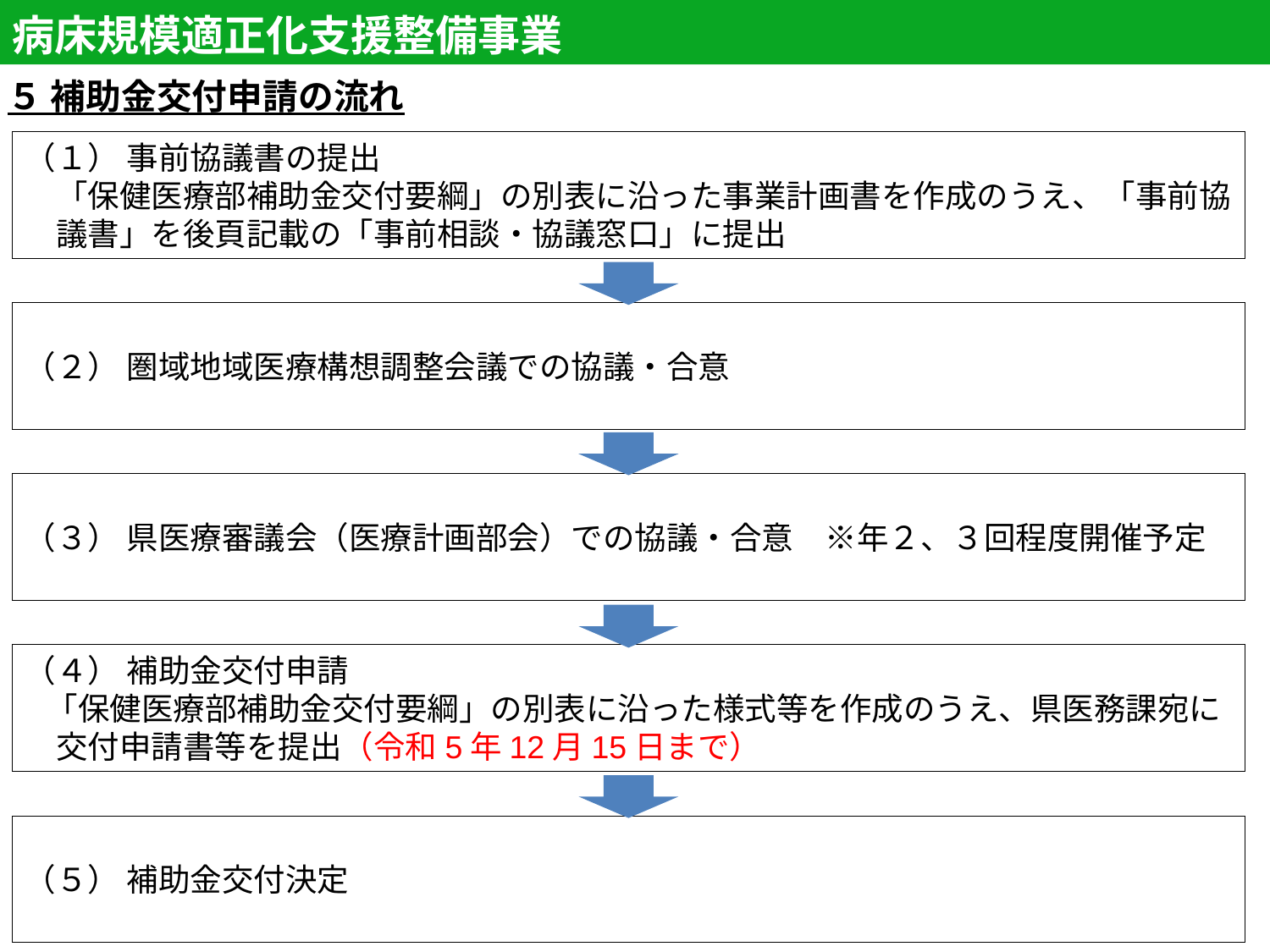

病床規模適正化支援整備事業
５ 補助金交付申請の流れ
（１） 事前協議書の提出
　「保健医療部補助金交付要綱」の別表に沿った事業計画書を作成のうえ、「事前協
　議書」を後頁記載の「事前相談・協議窓口」に提出

（２） 圏域地域医療構想調整会議での協議・合意

（３） 県医療審議会（医療計画部会）での協議・合意　※年２、３回程度開催予定

（４） 補助金交付申請
  「保健医療部補助金交付要綱」の別表に沿った様式等を作成のうえ、県医務課宛に
　交付申請書等を提出（令和5年12月15日まで）

（５） 補助金交付決定